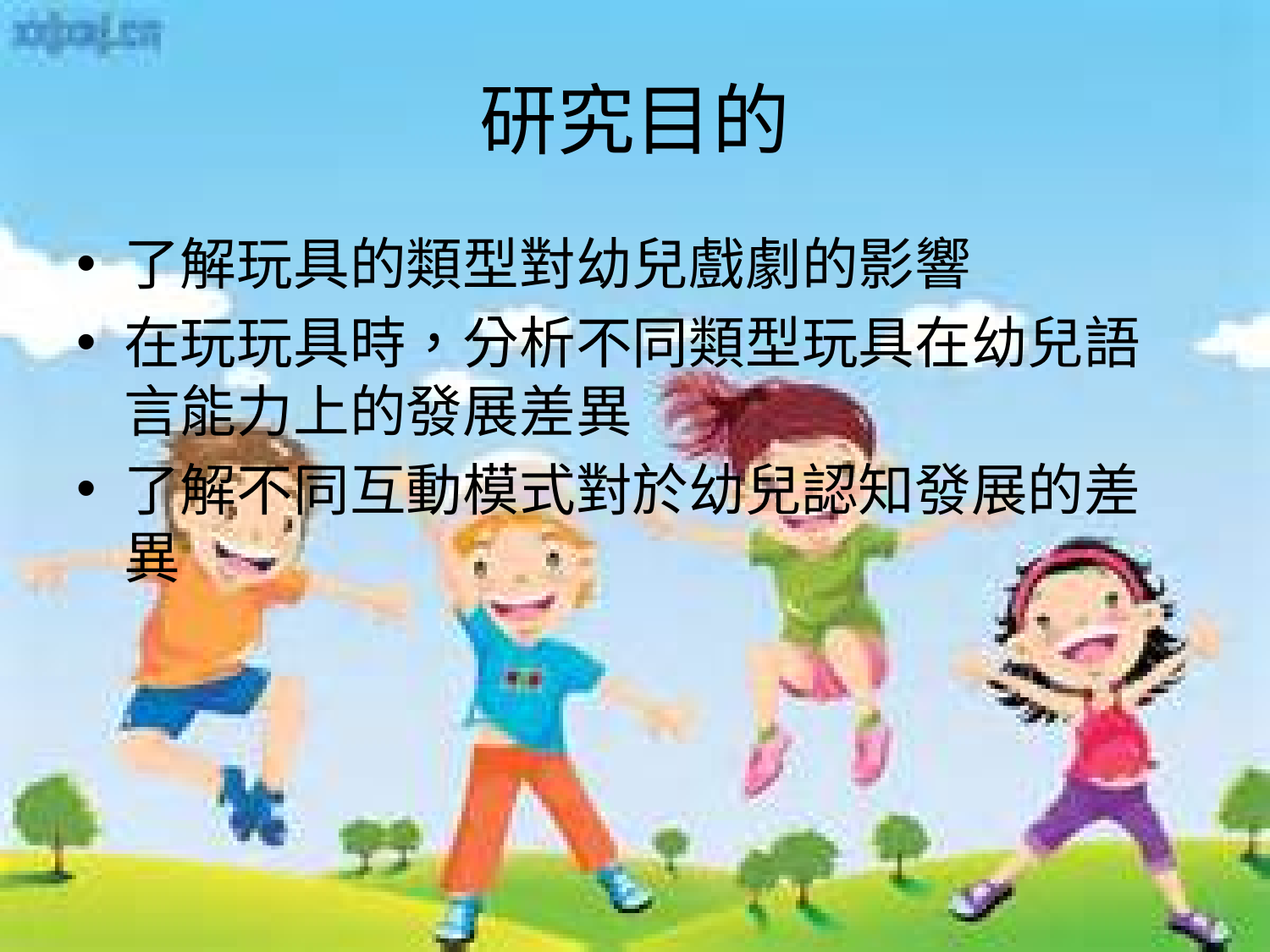

# 研究目的
了解玩具的類型對幼兒戲劇的影響
在玩玩具時，分析不同類型玩具在幼兒語言能力上的發展差異
了解不同互動模式對於幼兒認知發展的差異